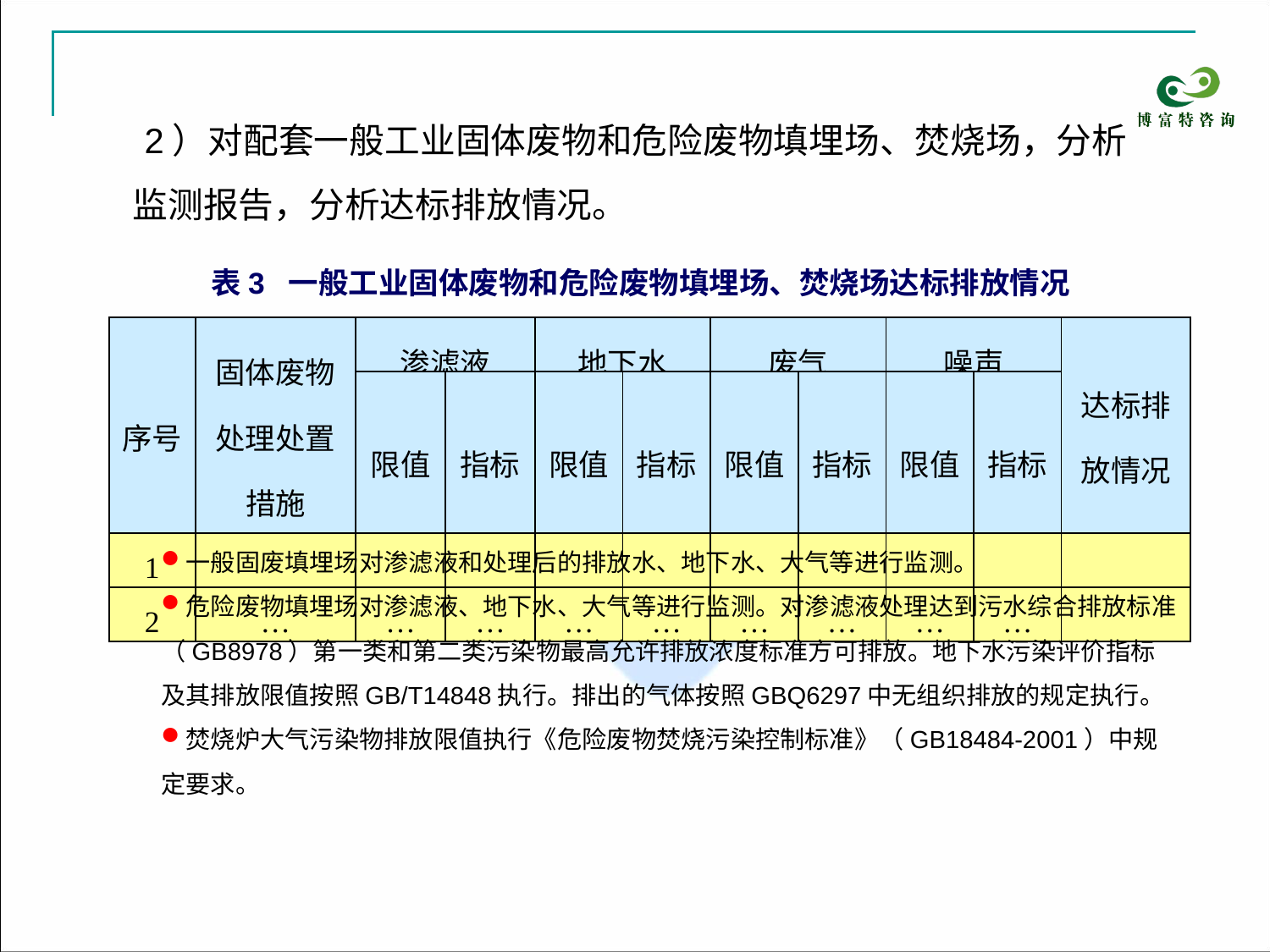

2）对配套一般工业固体废物和危险废物填埋场、焚烧场，分析监测报告，分析达标排放情况。
表3  一般工业固体废物和危险废物填埋场、焚烧场达标排放情况
| 序号 | 固体废物处理处置措施 | 渗滤液 |  | 地下水 |  | 废气 |  | 噪声 |  | 达标排放情况 |
| --- | --- | --- | --- | --- | --- | --- | --- | --- | --- | --- |
|  |  | 限值 | 指标 | 限值 | 指标 | 限值 | 指标 | 限值 | 指标 |  |
| 1 |  |  |  |  |  |  |  |  |  |  |
| 2 | … | … | … | … | … | … | … | … | … |  |
一般固废填埋场对渗滤液和处理后的排放水、地下水、大气等进行监测。
危险废物填埋场对渗滤液、地下水、大气等进行监测。对渗滤液处理达到污水综合排放标准（GB8978）第一类和第二类污染物最高允许排放浓度标准方可排放。地下水污染评价指标及其排放限值按照GB/T14848执行。排出的气体按照GBQ6297中无组织排放的规定执行。
焚烧炉大气污染物排放限值执行《危险废物焚烧污染控制标准》（GB18484-2001）中规定要求。